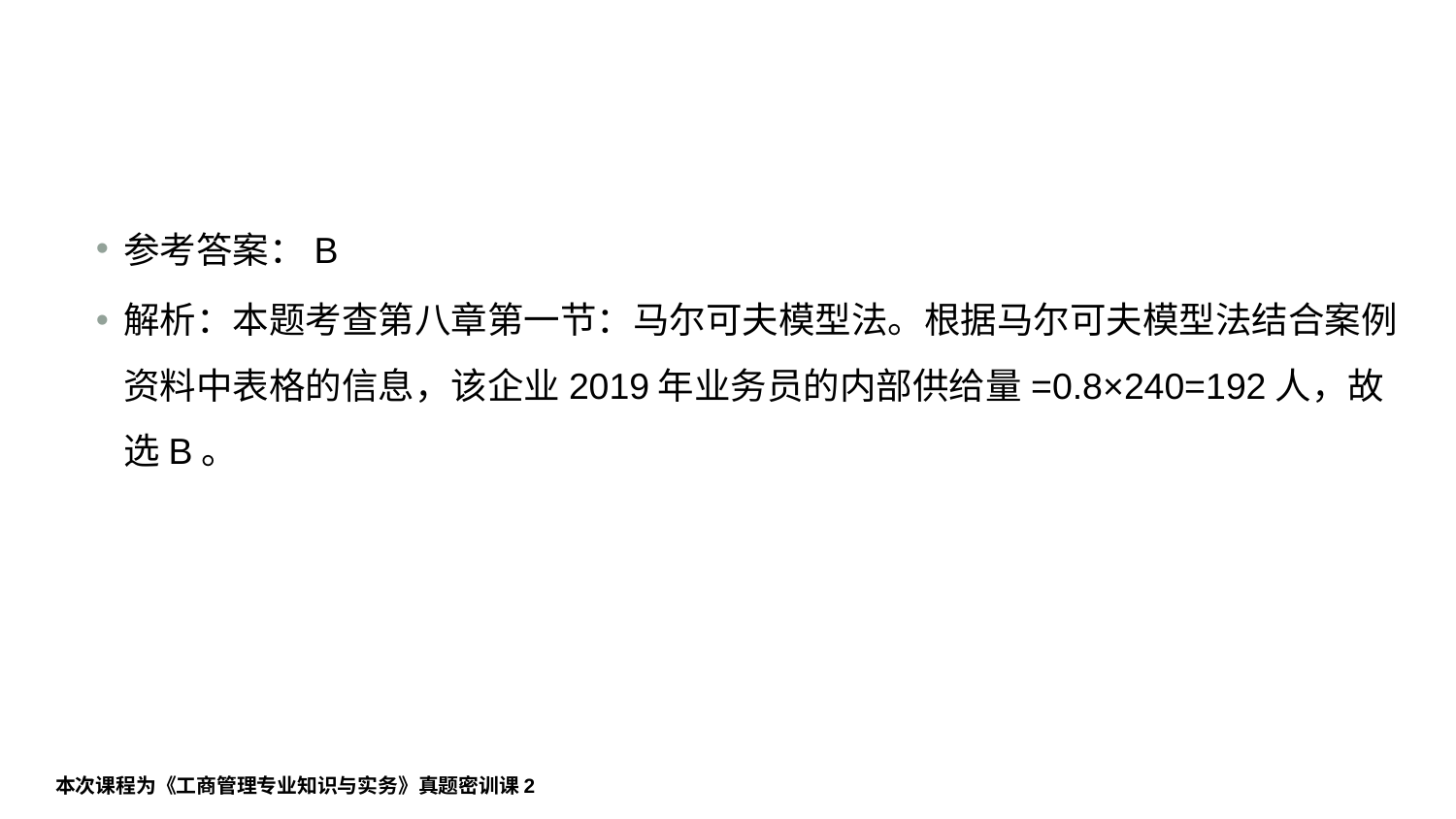

参考答案：B
解析：本题考查第八章第一节：马尔可夫模型法。根据马尔可夫模型法结合案例资料中表格的信息，该企业2019年业务员的内部供给量=0.8×240=192人，故选B。